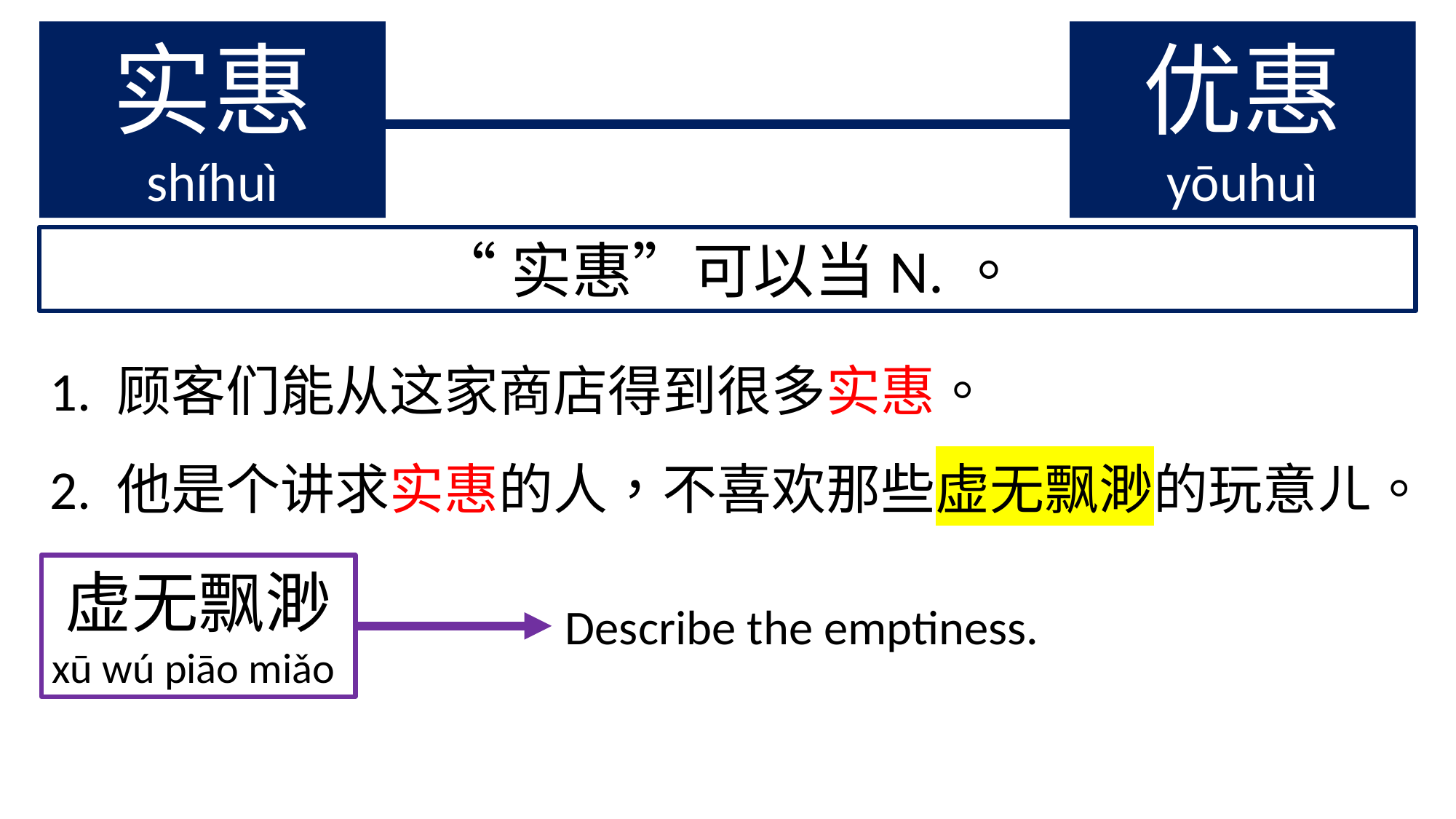

实惠
shíhuì
优惠
yōuhuì
“实惠”可以当N.。
1. 顾客们能从这家商店得到很多实惠。
2. 他是个讲求实惠的人，不喜欢那些虚无飘渺的玩意ㄦ。
虚无飘渺
xū wú piāo miǎo
Describe the emptiness.